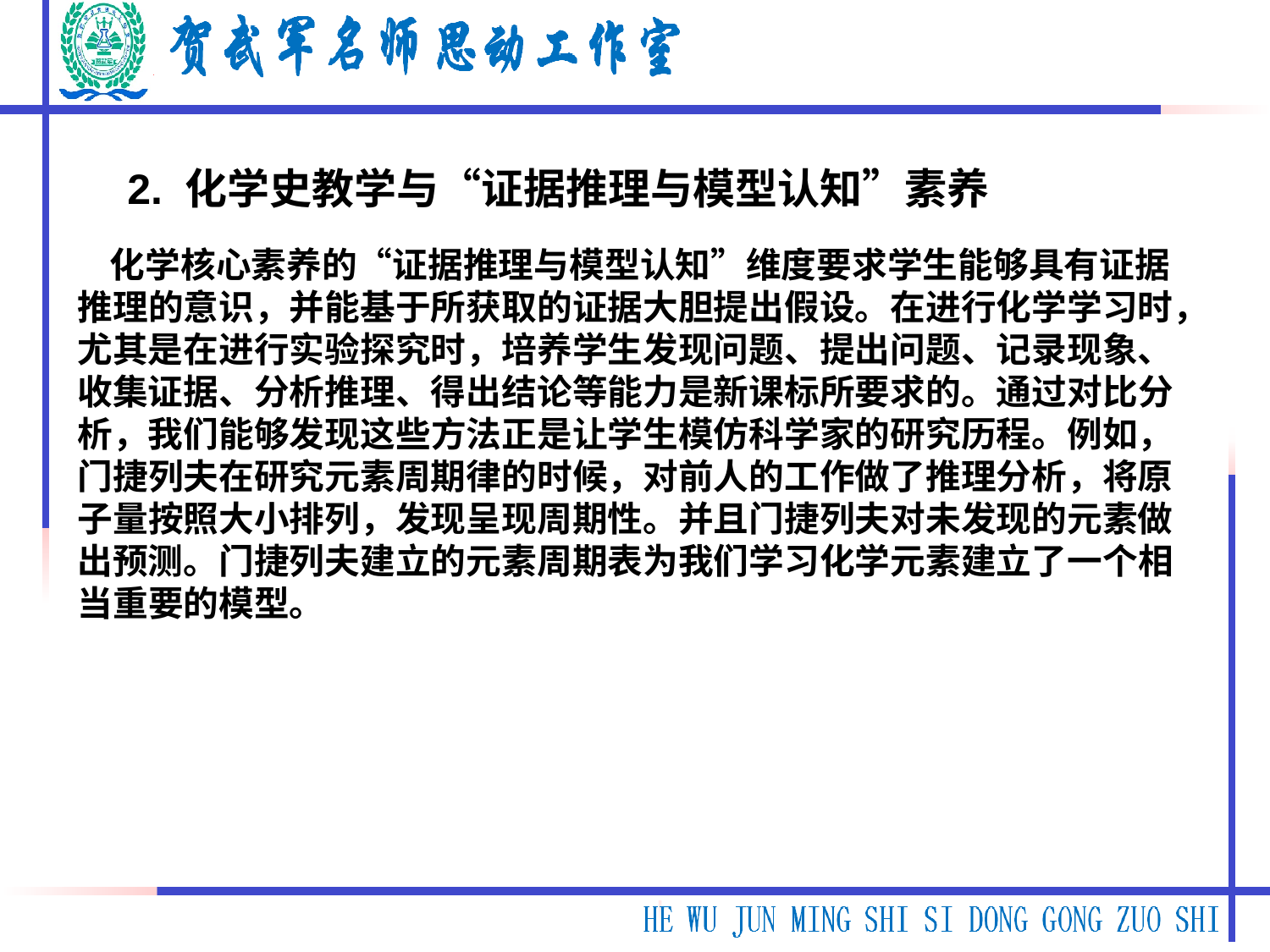

2. 化学史教学与“证据推理与模型认知”素养
   化学核心素养的“证据推理与模型认知”维度要求学生能够具有证据推理的意识，并能基于所获取的证据大胆提出假设。在进行化学学习时，尤其是在进行实验探究时，培养学生发现问题、提出问题、记录现象、收集证据、分析推理、得出结论等能力是新课标所要求的。通过对比分析，我们能够发现这些方法正是让学生模仿科学家的研究历程。例如，门捷列夫在研究元素周期律的时候，对前人的工作做了推理分析，将原子量按照大小排列，发现呈现周期性。并且门捷列夫对未发现的元素做出预测。门捷列夫建立的元素周期表为我们学习化学元素建立了一个相当重要的模型。